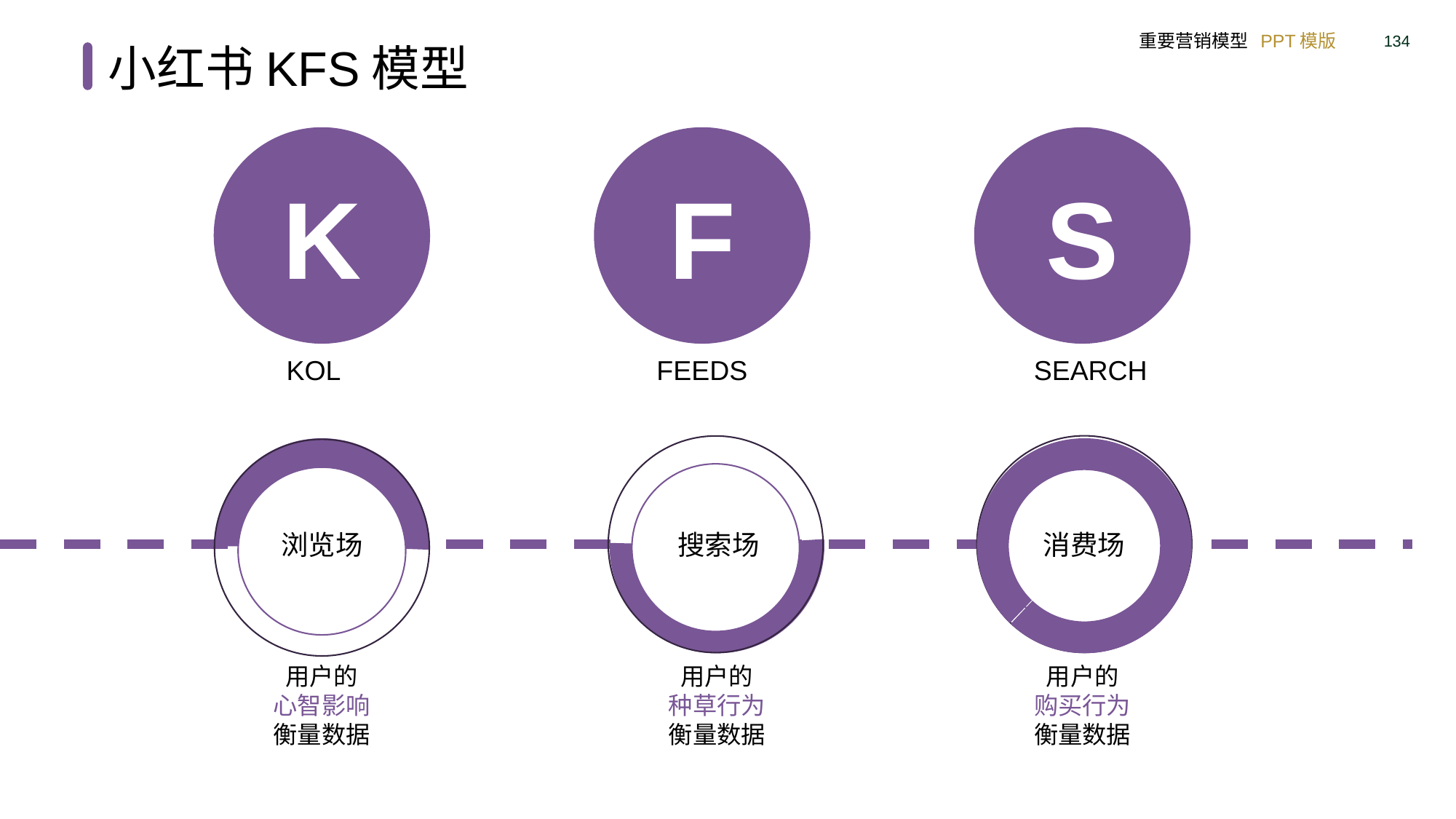

小红书KFS模型
K
F
S
KOL
FEEDS
SEARCH

浏览场
搜索场
消费场
用户的
心智影响
衡量数据
用户的
种草行为
衡量数据
用户的
购买行为
衡量数据